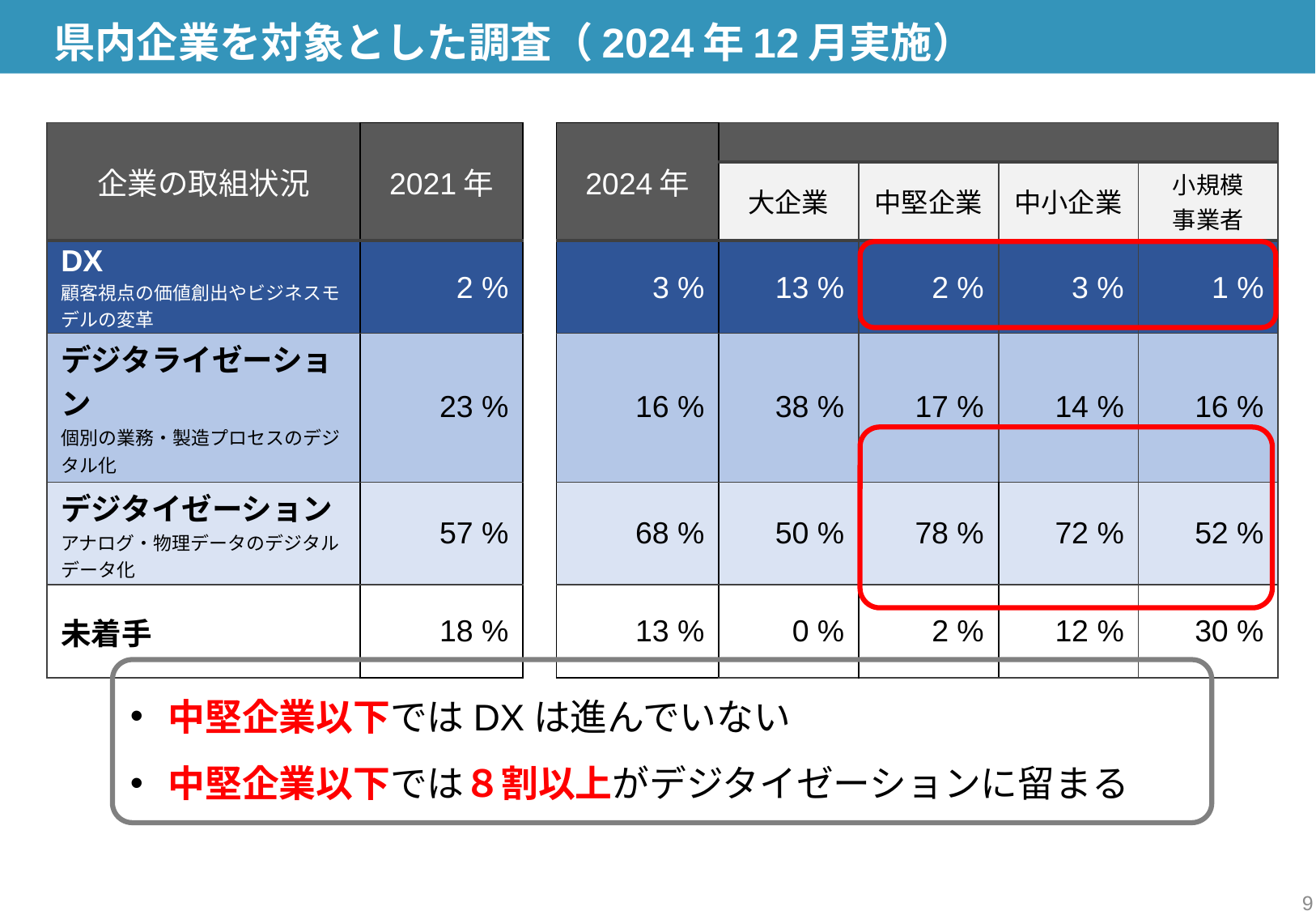

# 県内企業を対象とした調査（2024年12月実施）
| 企業の取組状況 | 2021年 |  | 2024年 |  |  |  |  |
| --- | --- | --- | --- | --- | --- | --- | --- |
|  |  |  |  | 大企業 | 中堅企業 | 中小企業 | 小規模 事業者 |
| DX 顧客視点の価値創出やビジネスモデルの変革 | 2 % |  | 3 % | 13 % | 2 % | 3 % | 1 % |
| デジタライゼーション 個別の業務・製造プロセスのデジタル化 | 23 % |  | 16 % | 38 % | 17 % | 14 % | 16 % |
| デジタイゼーション アナログ・物理データのデジタルデータ化 | 57 % |  | 68 % | 50 % | 78 % | 72 % | 52 % |
| 未着手 | 18 % |  | 13 % | 0 % | 2 % | 12 % | 30 % |

中堅企業以下ではDXは進んでいない
中堅企業以下では８割以上がデジタイゼーションに留まる
9